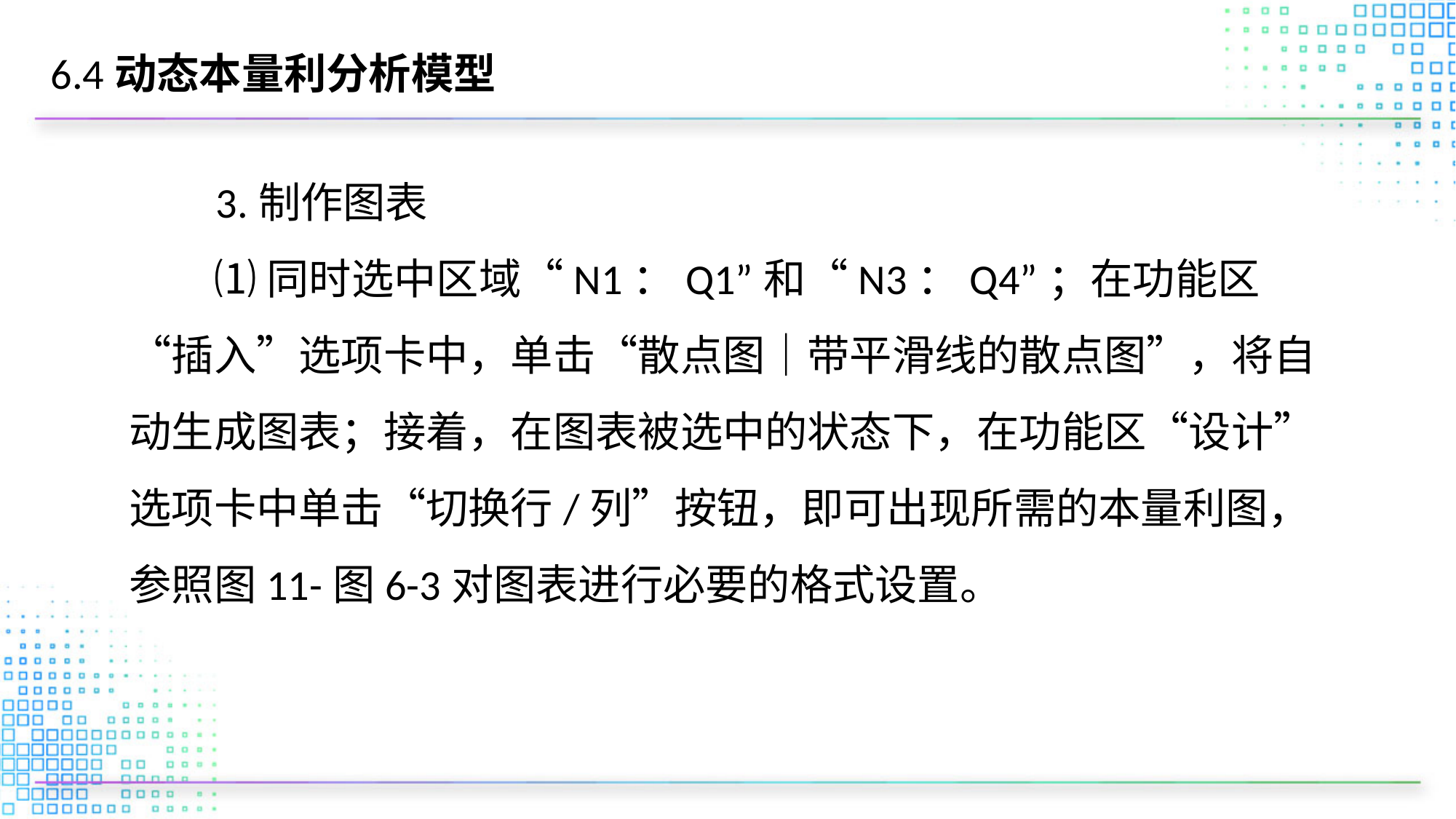

# 6.4动态本量利分析模型
         3.制作图表
         ⑴同时选中区域“N1：Q1”和“N3：Q4”；在功能区“插入”选项卡中，单击“散点图｜带平滑线的散点图”，将自动生成图表；接着，在图表被选中的状态下，在功能区“设计”选项卡中单击“切换行/列”按钮，即可出现所需的本量利图，参照图11-图6-3对图表进行必要的格式设置。